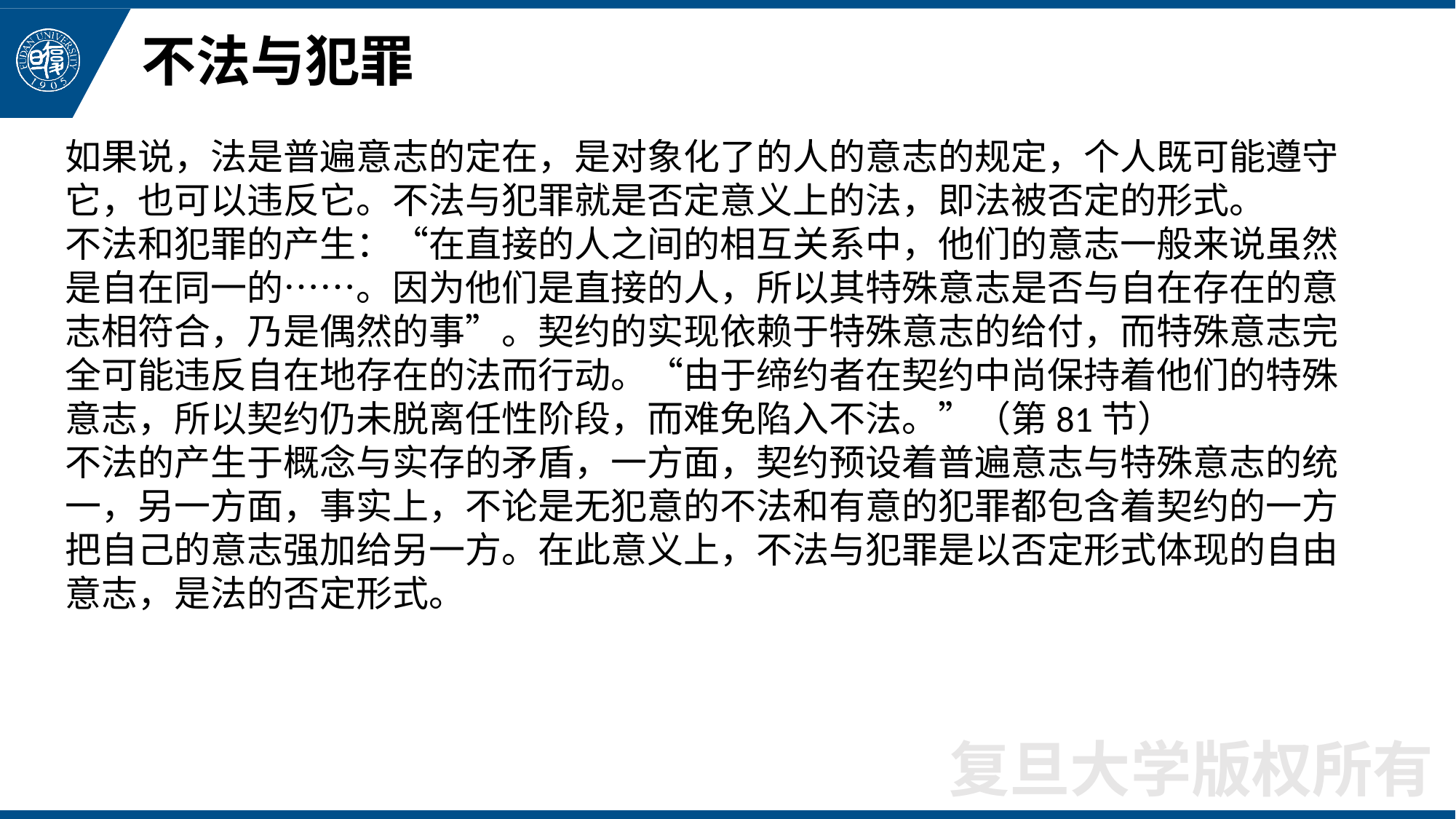

# 不法与犯罪
如果说，法是普遍意志的定在，是对象化了的人的意志的规定，个人既可能遵守它，也可以违反它。不法与犯罪就是否定意义上的法，即法被否定的形式。
不法和犯罪的产生：“在直接的人之间的相互关系中，他们的意志一般来说虽然是自在同一的……。因为他们是直接的人，所以其特殊意志是否与自在存在的意志相符合，乃是偶然的事”。契约的实现依赖于特殊意志的给付，而特殊意志完全可能违反自在地存在的法而行动。“由于缔约者在契约中尚保持着他们的特殊意志，所以契约仍未脱离任性阶段，而难免陷入不法。”（第81节）
不法的产生于概念与实存的矛盾，一方面，契约预设着普遍意志与特殊意志的统一，另一方面，事实上，不论是无犯意的不法和有意的犯罪都包含着契约的一方把自己的意志强加给另一方。在此意义上，不法与犯罪是以否定形式体现的自由意志，是法的否定形式。